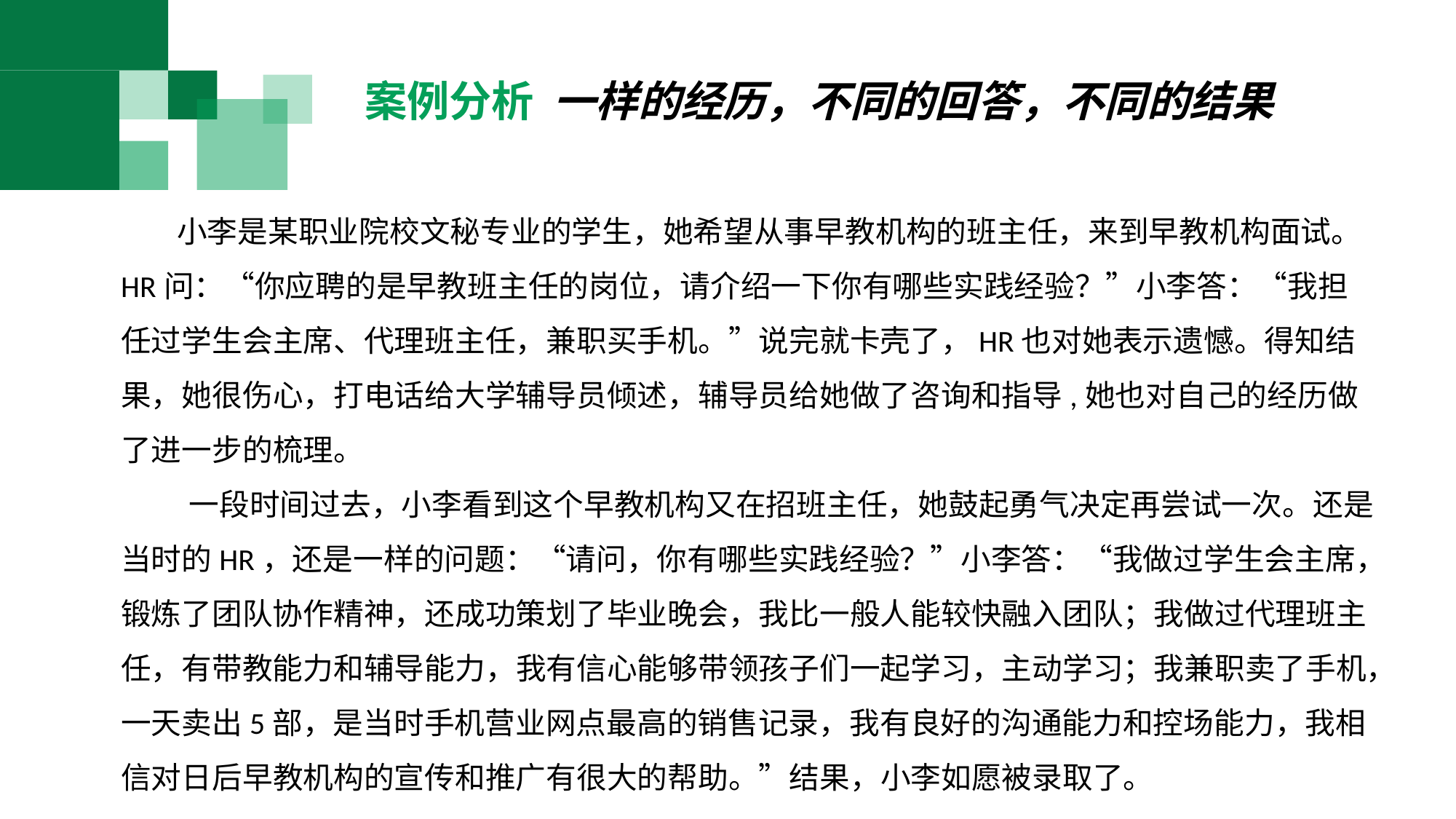

案例分析  一样的经历，不同的回答，不同的结果

        小李是某职业院校文秘专业的学生，她希望从事早教机构的班主任，来到早教机构面试。HR问：“你应聘的是早教班主任的岗位，请介绍一下你有哪些实践经验？”小李答：“我担任过学生会主席、代理班主任，兼职买手机。”说完就卡壳了，HR也对她表示遗憾。得知结果，她很伤心，打电话给大学辅导员倾述，辅导员给她做了咨询和指导,她也对自己的经历做了进一步的梳理。
         一段时间过去，小李看到这个早教机构又在招班主任，她鼓起勇气决定再尝试一次。还是当时的HR，还是一样的问题：“请问，你有哪些实践经验？”小李答：“我做过学生会主席，锻炼了团队协作精神，还成功策划了毕业晚会，我比一般人能较快融入团队；我做过代理班主任，有带教能力和辅导能力，我有信心能够带领孩子们一起学习，主动学习；我兼职卖了手机，一天卖出5部，是当时手机营业网点最高的销售记录，我有良好的沟通能力和控场能力，我相信对日后早教机构的宣传和推广有很大的帮助。”结果，小李如愿被录取了。

ADD YOUR
TITLE HERE ADD